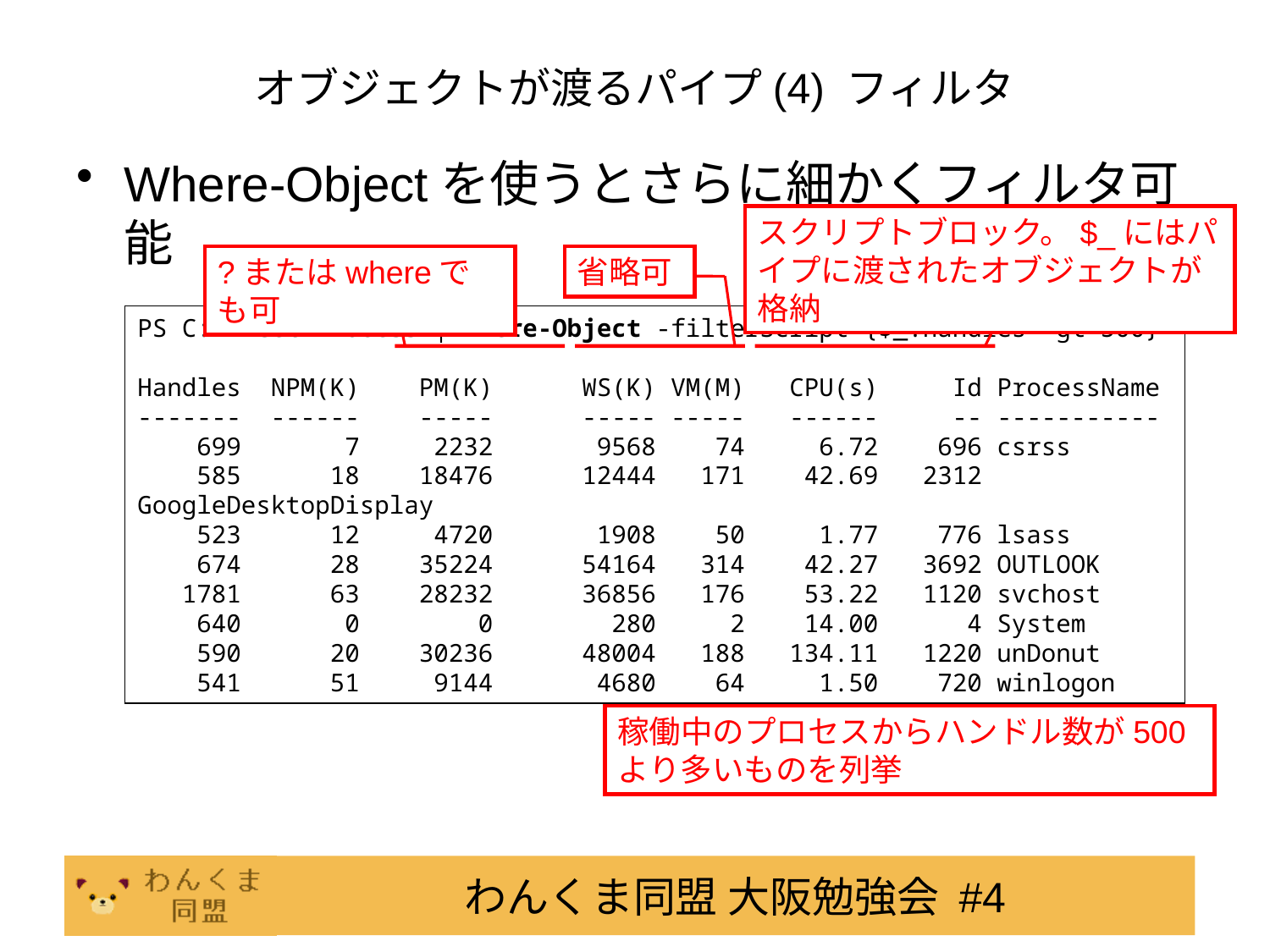

# オブジェクトが渡るパイプ(4) フィルタ
Where-Objectを使うとさらに細かくフィルタ可能
スクリプトブロック。$_にはパイプに渡されたオブジェクトが格納
?またはwhereでも可
省略可

PS C:\> Get-Process | Where-Object -filterScript {$_.handles -gt 500}

Handles  NPM(K)    PM(K)      WS(K) VM(M)   CPU(s)     Id ProcessName
-------  ------    -----      ----- -----   ------     -- -----------
    699       7     2232       9568    74     6.72    696 csrss
    585      18    18476      12444   171    42.69   2312 GoogleDesktopDisplay
    523      12     4720       1908    50     1.77    776 lsass
    674      28    35224      54164   314    42.27   3692 OUTLOOK
   1781      63    28232      36856   176    53.22   1120 svchost
    640       0        0        280     2    14.00      4 System
    590      20    30236      48004   188   134.11   1220 unDonut
    541      51     9144       4680    64     1.50    720 winlogon
稼働中のプロセスからハンドル数が500より多いものを列挙